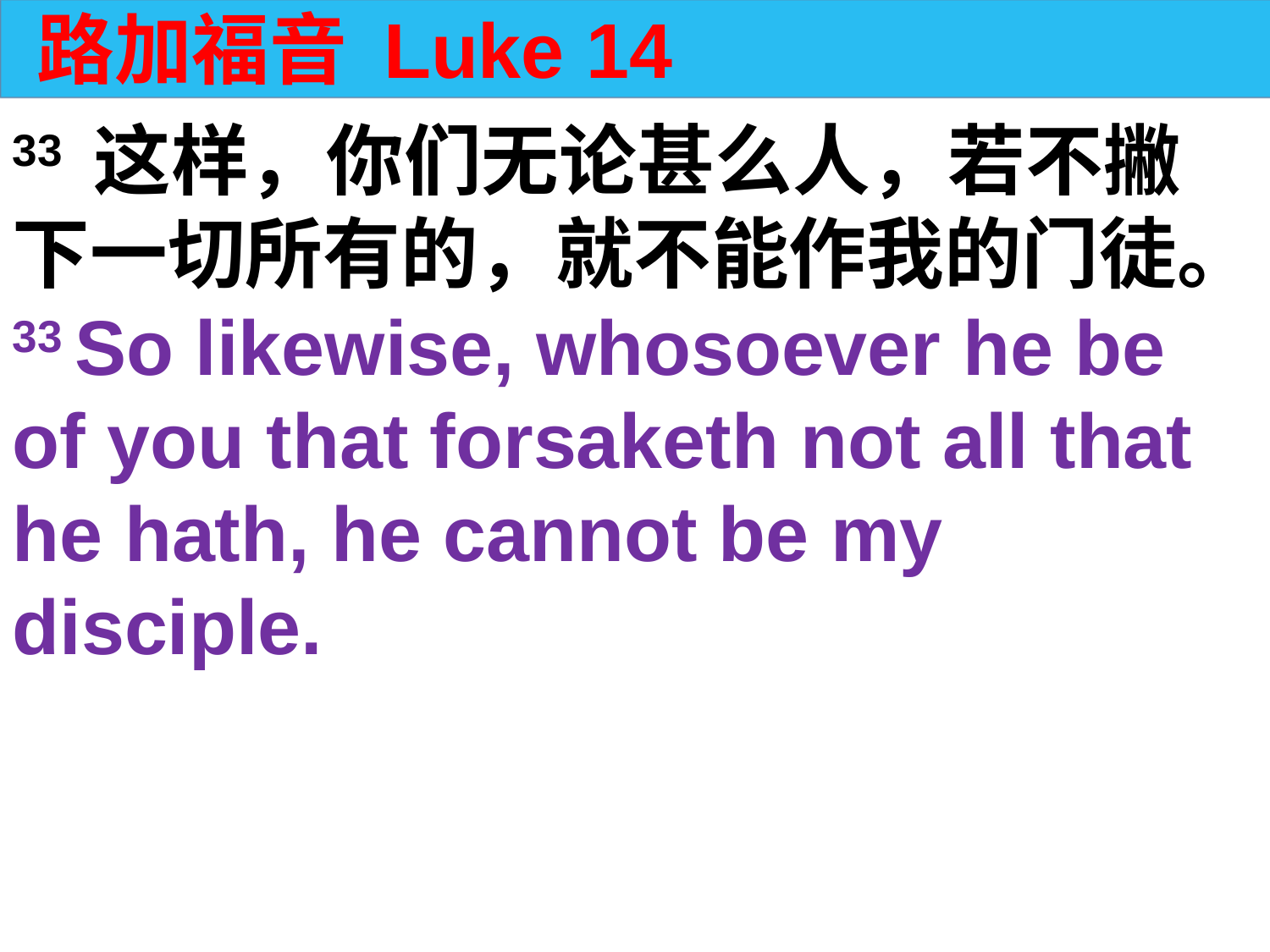

路加福音 Luke 14
33 这样，你们无论甚么人，若不撇下一切所有的，就不能作我的门徒。
33 So likewise, whosoever he be of you that forsaketh not all that he hath, he cannot be my disciple.